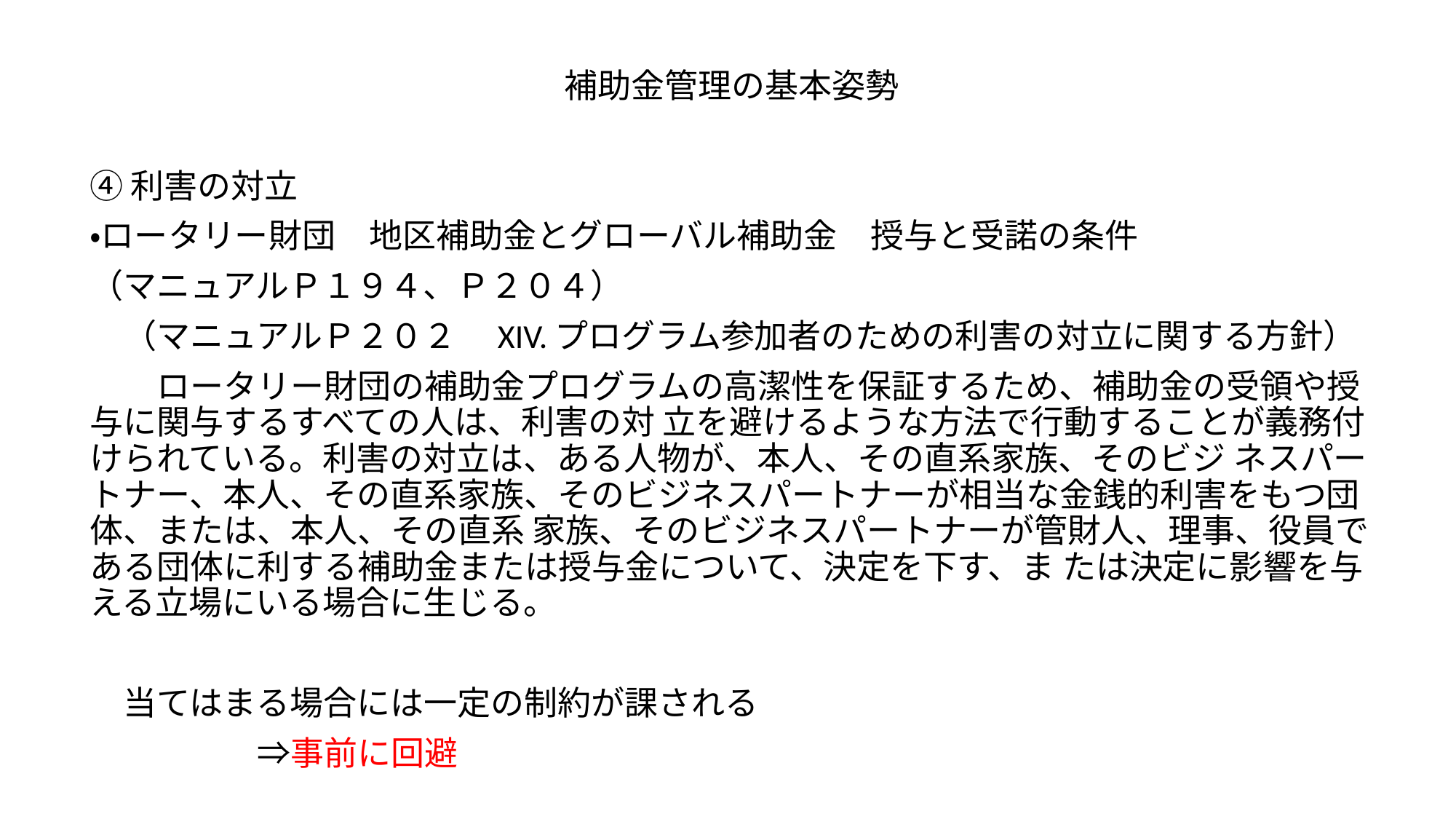

補助金管理の基本姿勢

④利害の対立
・ロータリー財団　地区補助金とグローバル補助金　授与と受諾の条件
（マニュアルＰ１９４、Ｐ２０４）
　（マニュアルＰ２０２　XIV.プログラム参加者のための利害の対立に関する方針）
　　ロータリー財団の補助金プログラムの高潔性を保証するため、補助金の受領や授与に関与するすべての人は、利害の対 立を避けるような方法で行動することが義務付けられている。利害の対立は、ある人物が、本人、その直系家族、そのビジ ネスパートナー、本人、その直系家族、そのビジネスパートナーが相当な金銭的利害をもつ団体、または、本人、その直系 家族、そのビジネスパートナーが管財人、理事、役員である団体に利する補助金または授与金について、決定を下す、ま たは決定に影響を与える立場にいる場合に生じる。

　当てはまる場合には一定の制約が課される
　　　　　⇒事前に回避